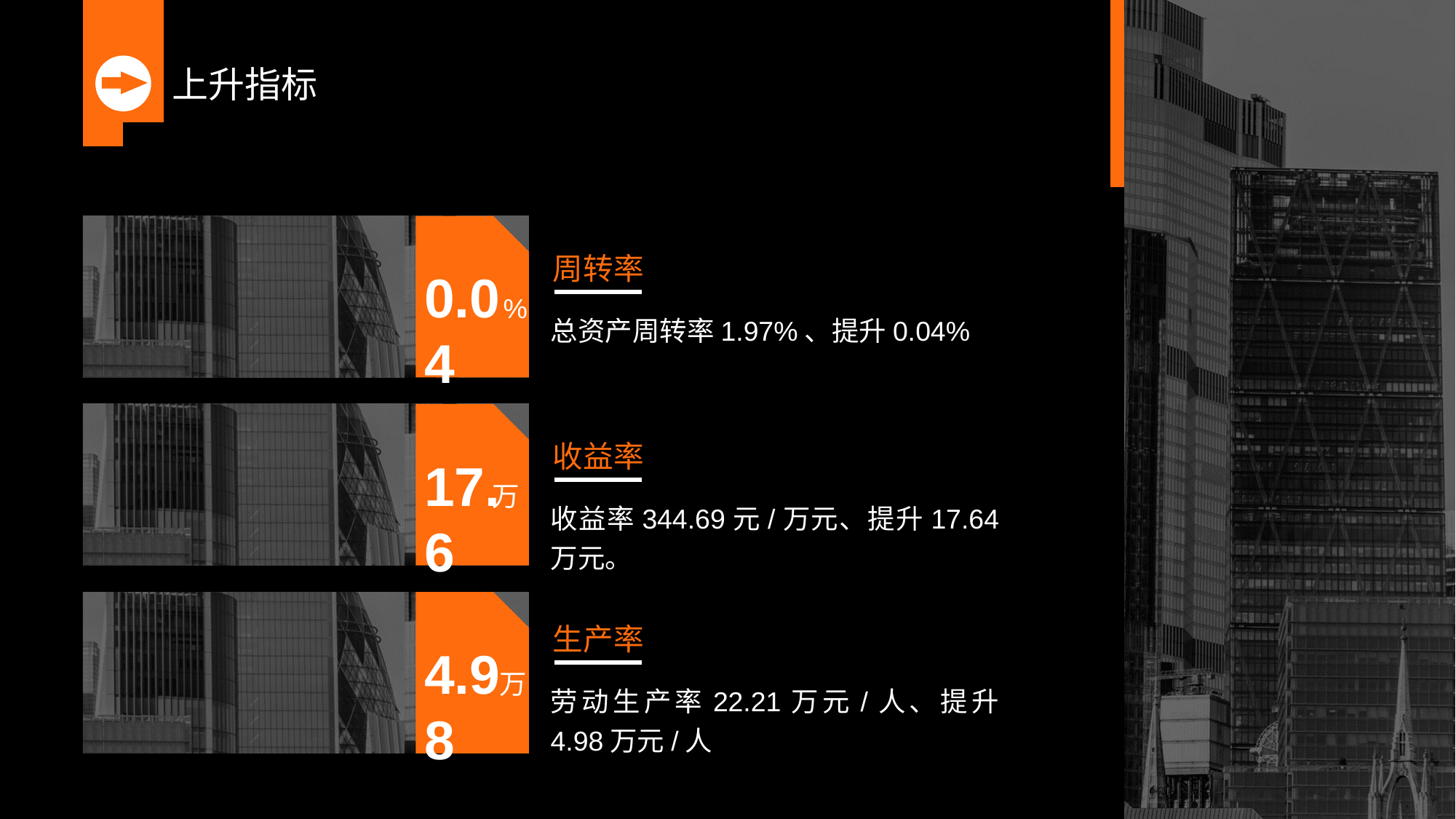

上升指标

周转率
0.04
%
总资产周转率1.97%、提升0.04%

收益率
17.6
万
收益率344.69元/万元、提升17.64万元。

生产率
4.98
万
劳动生产率22.21万元/人、提升4.98万元/人